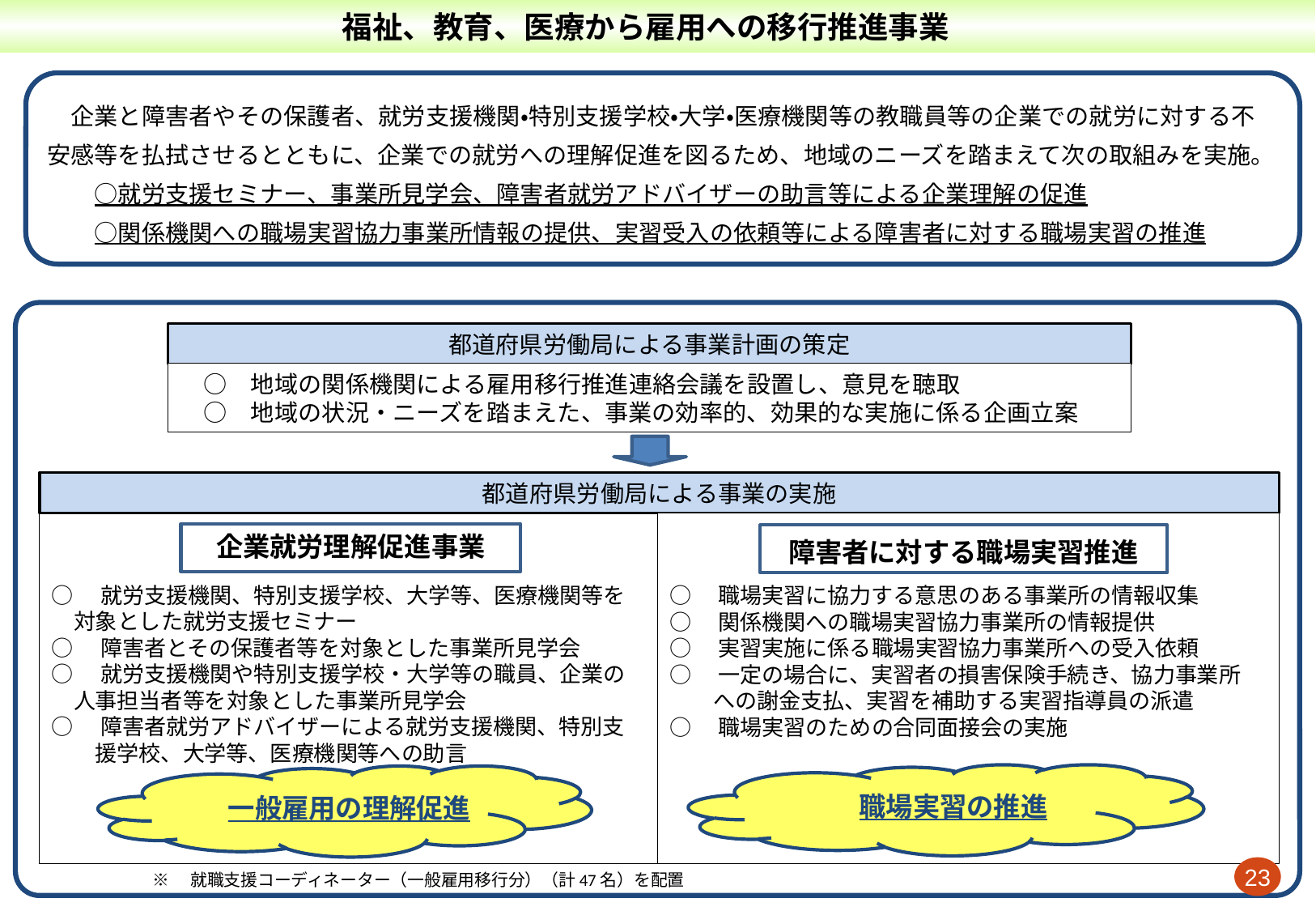

# 福祉、教育、医療から雇用への移行推進事業
　企業と障害者やその保護者、就労支援機関・特別支援学校・大学・医療機関等の教職員等の企業での就労に対する不安感等を払拭させるとともに、企業での就労への理解促進を図るため、地域のニーズを踏まえて次の取組みを実施。
　　○就労支援セミナー、事業所見学会、障害者就労アドバイザーの助言等による企業理解の促進
　　○関係機関への職場実習協力事業所情報の提供、実習受入の依頼等による障害者に対する職場実習の推進

都道府県労働局による事業計画の策定
　○　地域の関係機関による雇用移行推進連絡会議を設置し、意見を聴取
　○　地域の状況・ニーズを踏まえた、事業の効率的、効果的な実施に係る企画立案

都道府県労働局による事業の実施

○　就労支援機関、特別支援学校、大学等、医療機関等を
　対象とした就労支援セミナー
○　障害者とその保護者等を対象とした事業所見学会
○　就労支援機関や特別支援学校・大学等の職員、企業の
　人事担当者等を対象とした事業所見学会
○　障害者就労アドバイザーによる就労支援機関、特別支
　　援学校、大学等、医療機関等への助言

○　職場実習に協力する意思のある事業所の情報収集
○　関係機関への職場実習協力事業所の情報提供
○　実習実施に係る職場実習協力事業所への受入依頼
○　一定の場合に、実習者の損害保険手続き、協力事業所
　　への謝金支払、実習を補助する実習指導員の派遣
○　職場実習のための合同面接会の実施

企業就労理解促進事業

障害者に対する職場実習推進

職場実習の推進
一般雇用の理解促進
23
※　就職支援コーディネーター（一般雇用移行分）（計47名）を配置